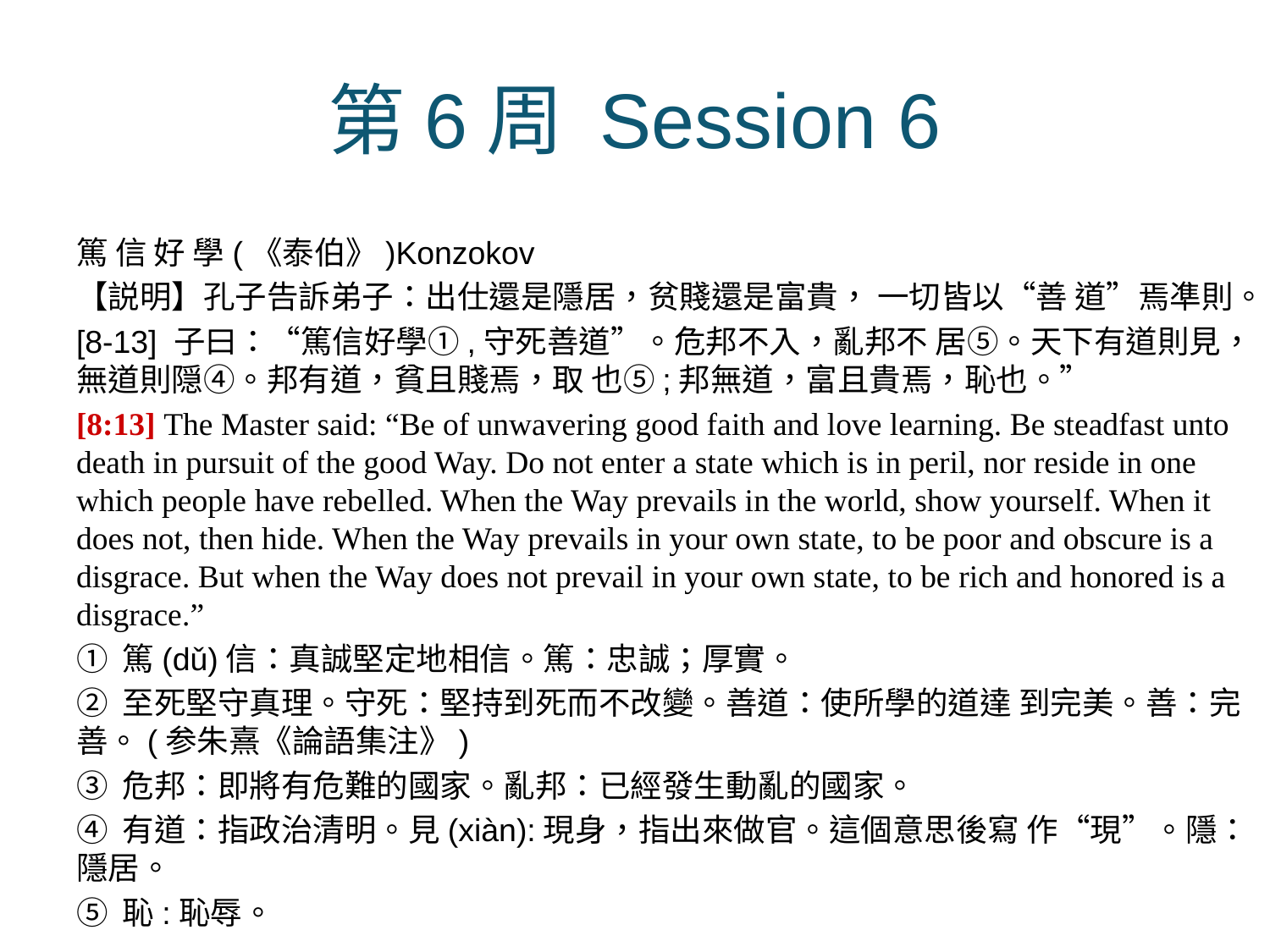

# 第6周 Session 6
篤 信 好 學(《泰伯》)Konzokov
【説明】孔子告訴弟子：出仕還是隱居，贫賤還是富貴， 一切皆以“善 道”焉凖則。
[8-13] 子曰：“篤信好學①,守死善道”。危邦不入，亂邦不 居⑤。天下有道則見，無道則隠④。邦有道，貧且賤焉，取 也⑤;邦無道，富且貴焉，恥也。”
[8:13] The Master said: “Be of unwavering good faith and love learning. Be steadfast unto death in pursuit of the good Way. Do not enter a state which is in peril, nor reside in one which people have rebelled. When the Way prevails in the world, show yourself. When it does not, then hide. When the Way prevails in your own state, to be poor and obscure is a disgrace. But when the Way does not prevail in your own state, to be rich and honored is a disgrace.”
① 篤(dǔ)信：真誠堅定地相信。篤：忠誠；厚實。
② 至死堅守真理。守死：堅持到死而不改變。善道：使所學的道達 到完美。善：完善。(参朱熹《論語集注》)
③ 危邦：即將有危難的國家。亂邦：已經發生動亂的國家。
④ 有道：指政治清明。見(xiàn):現身，指出來做官。這個意思後寫 作“現”。隱：隱居。
⑤ 恥:恥辱。